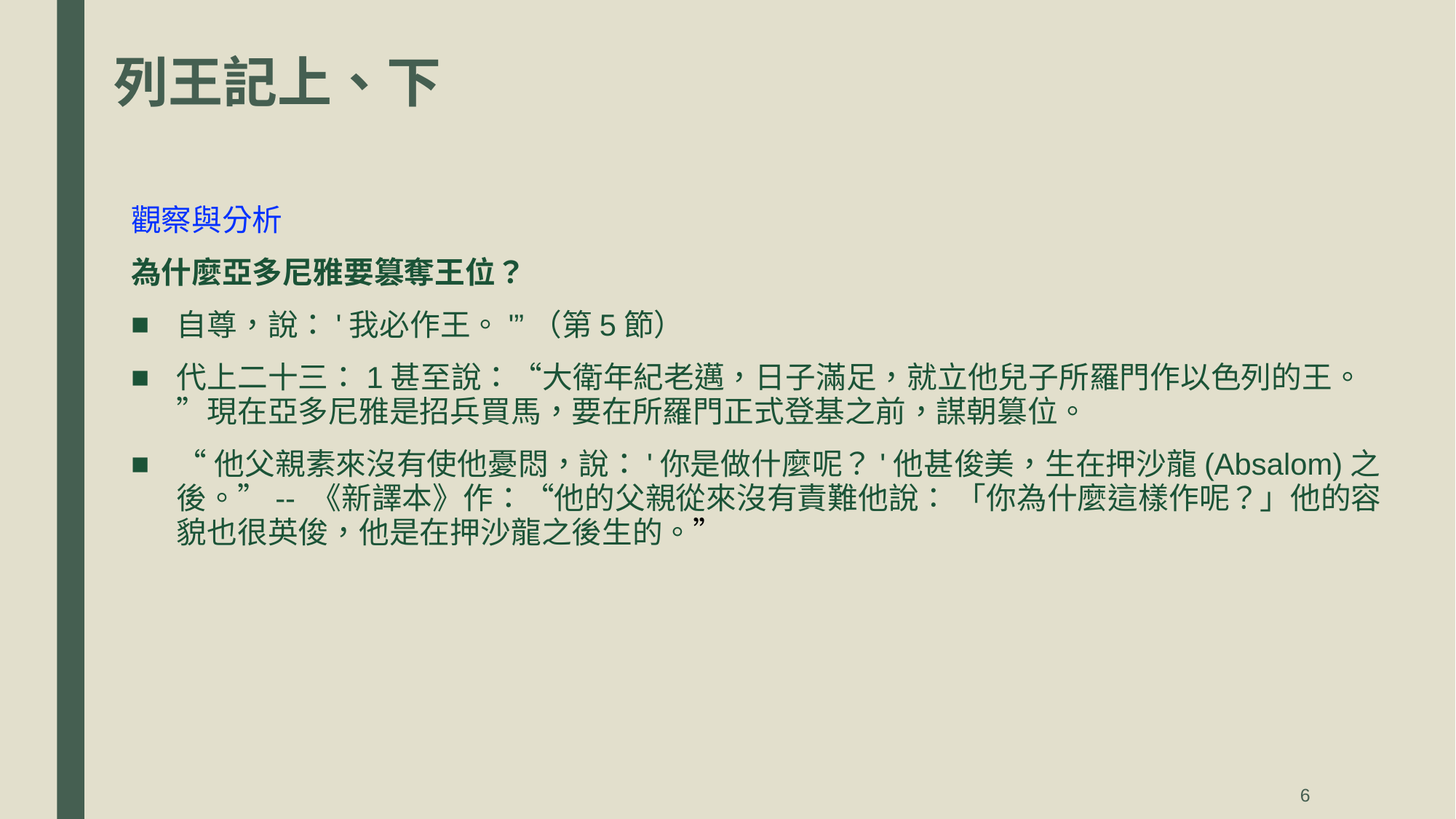

# 列王記上、下
觀察與分析
為什麼亞多尼雅要篡奪王位？
自尊，說：'我必作王。'”（第5節）
代上二十三：1甚至說：“大衛年紀老邁，日子滿足，就立他兒子所羅門作以色列的王。”現在亞多尼雅是招兵買馬，要在所羅門正式登基之前，謀朝篡位。
“他父親素來沒有使他憂悶，說：'你是做什麼呢？'他甚俊美，生在押沙龍(Absalom)之後。”-- 《新譯本》作：“他的父親從來沒有責難他說∶ 「你為什麼這樣作呢？」他的容貌也很英俊，他是在押沙龍之後生的。”

6